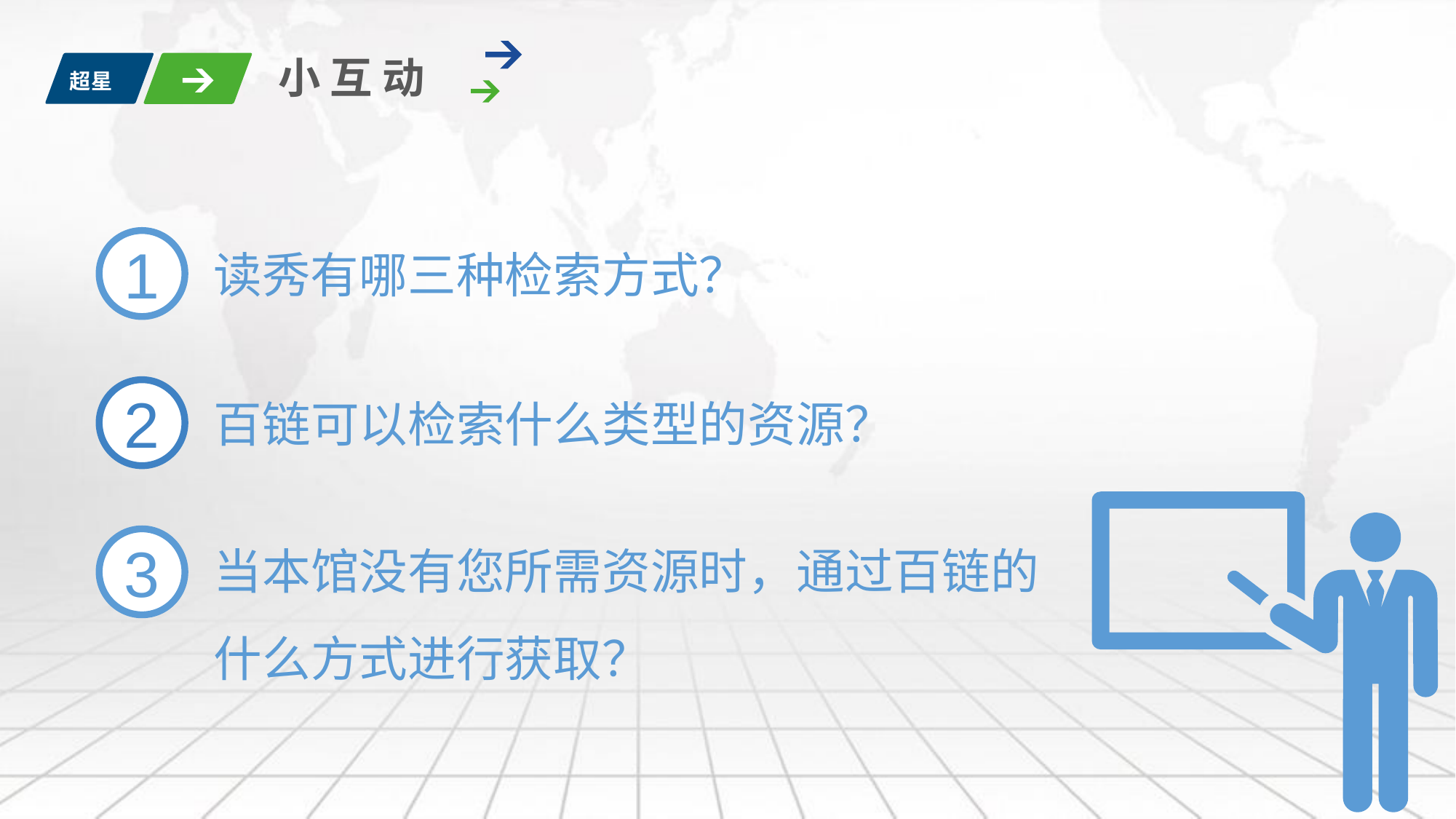

小 互 动

超星

1
读秀有哪三种检索方式？
2
百链可以检索什么类型的资源？

当本馆没有您所需资源时，通过百链的什么方式进行获取？
3